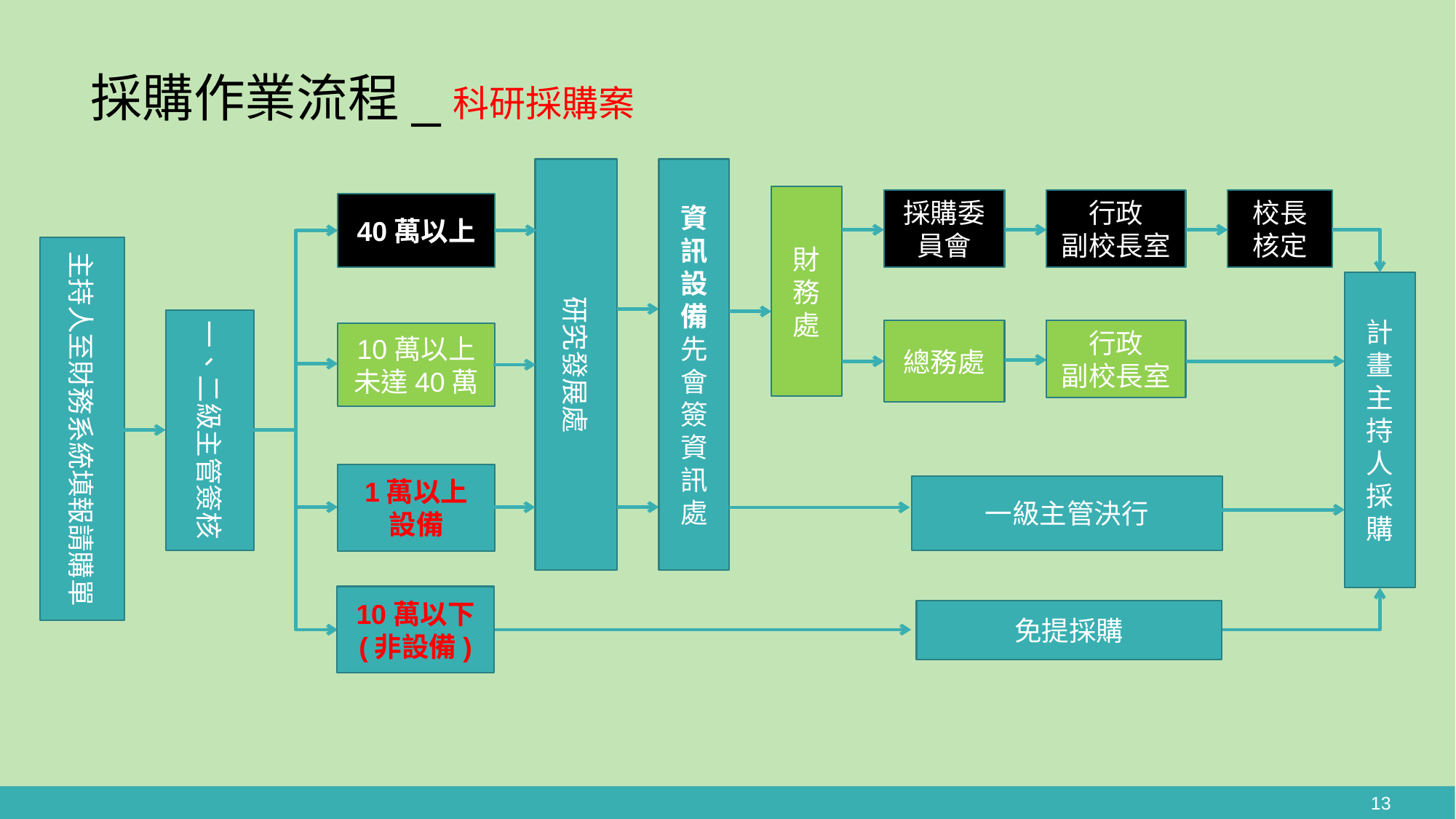

# 採購作業流程_科研採購案
資訊設備先會簽資訊
處
研究發展處
財務處
行政
副校長室
校長
核定
採購委員會
40萬以上

主持人至財務系統填報請購單
計畫主持人採購
一、二級主管簽核
總務處
行政
副校長室
10萬以上未達40萬
1萬以上
設備
一級主管決行
10萬以下
(非設備)
免提採購
13